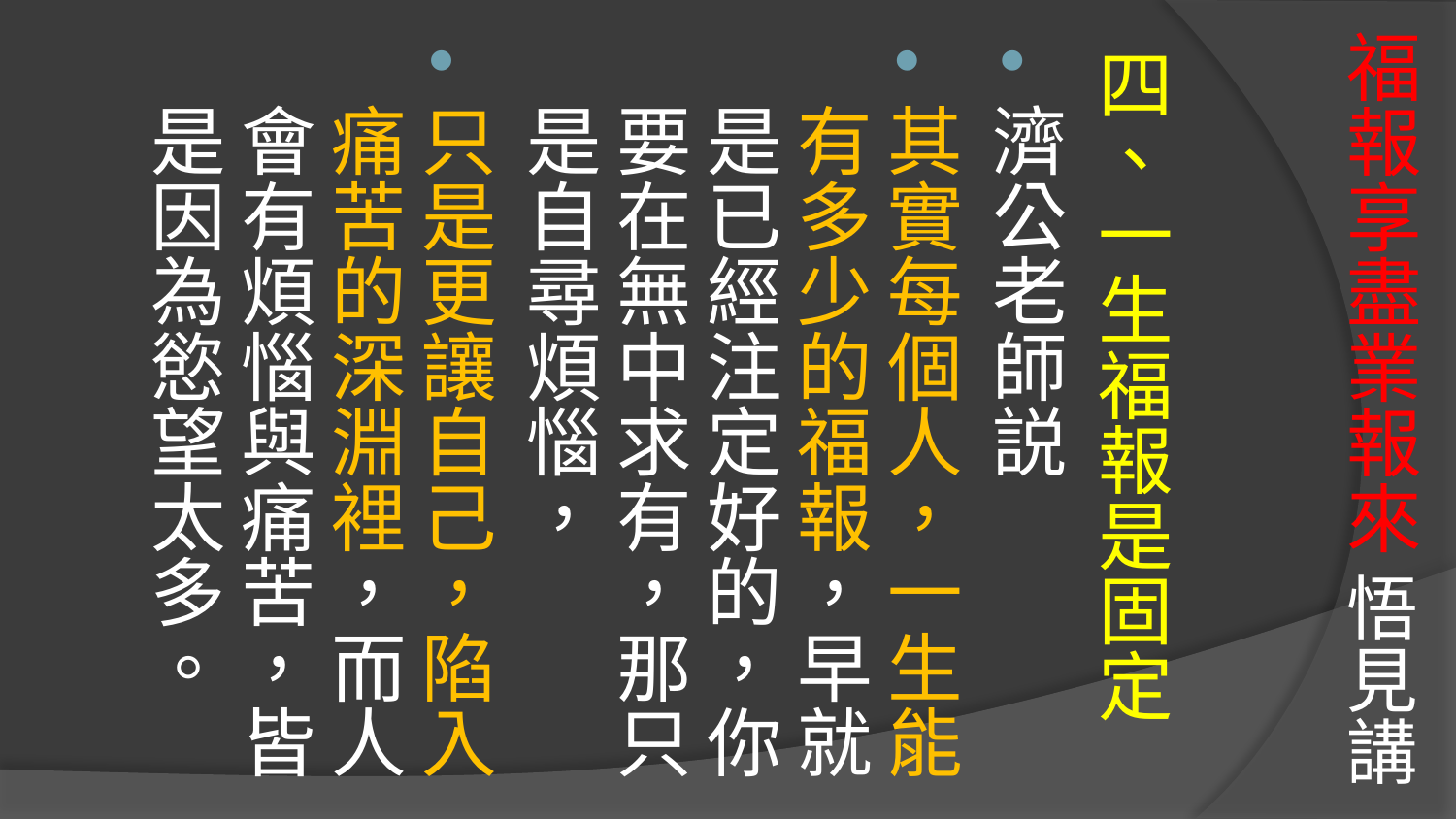

# 福報享盡業報來 悟見講
四、一生福報是固定
濟公老師説
其實每個人，一生能有多少的福報，早就是已經注定好的，你要在無中求有，那只是自尋煩惱，
只是更讓自己，陷入痛苦的深淵裡，而人會有煩惱與痛苦，皆是因為慾望太多。